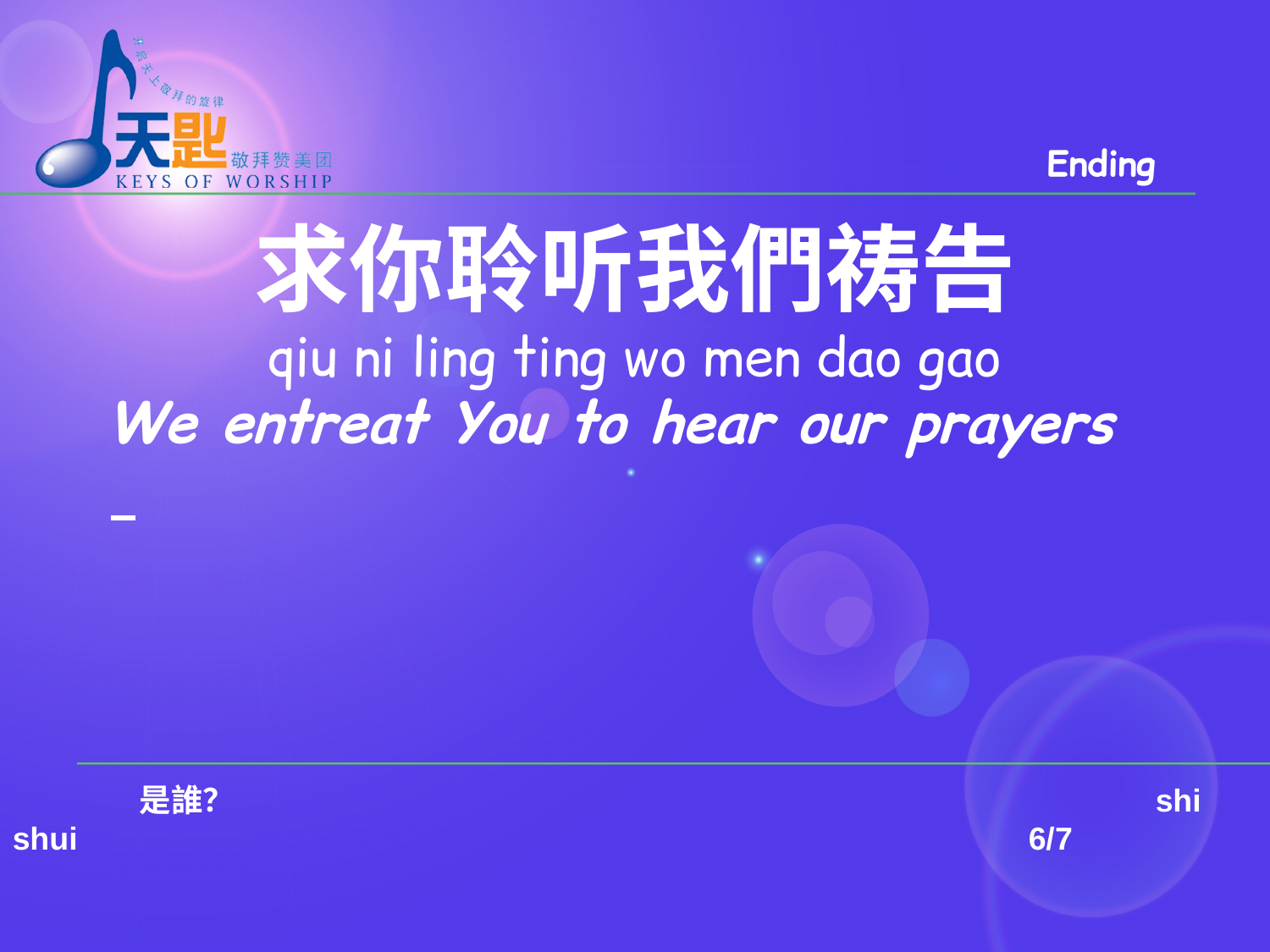

Ending
求你聆听我們祷告
qiu ni ling ting wo men dao gao
We entreat You to hear our prayers

	是誰？		                                                                                               	shi shui								6/7